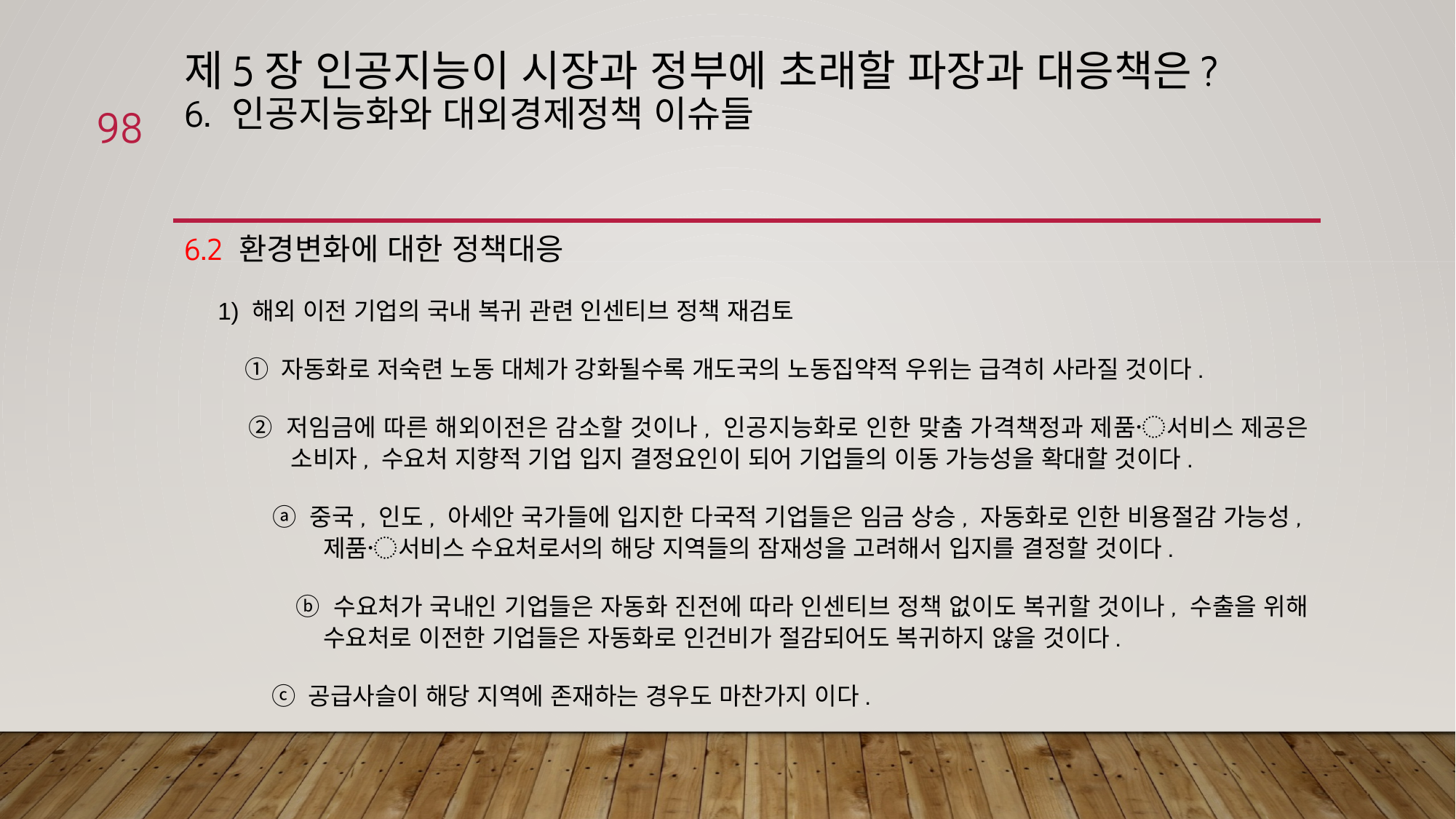

# 제5장 인공지능이 시장과 정부에 초래할 파장과 대응책은? 6. 인공지능화와 대외경제정책 이슈들
98
6.2 환경변화에 대한 정책대응
     1) 해외 이전 기업의 국내 복귀 관련 인센티브 정책 재검토
         ① 자동화로 저숙련 노동 대체가 강화될수록 개도국의 노동집약적 우위는 급격히 사라질 것이다.
         ② 저임금에 따른 해외이전은 감소할 것이나, 인공지능화로 인한 맞춤 가격책정과 제품〮서비스 제공은 소비자, 수요처 지향적 기업 입지 결정요인이 되어 기업들의 이동 가능성을 확대할 것이다.
             ⓐ 중국, 인도, 아세안 국가들에 입지한 다국적 기업들은 임금 상승, 자동화로 인한 비용절감 가능성,  제품〮서비스 수요처로서의 해당 지역들의 잠재성을 고려해서 입지를 결정할 것이다.
                ⓑ 수요처가 국내인 기업들은 자동화 진전에 따라 인센티브 정책 없이도 복귀할 것이나, 수출을 위해 수요처로 이전한 기업들은 자동화로 인건비가 절감되어도 복귀하지 않을 것이다.
             ⓒ 공급사슬이 해당 지역에 존재하는 경우도 마찬가지 이다.